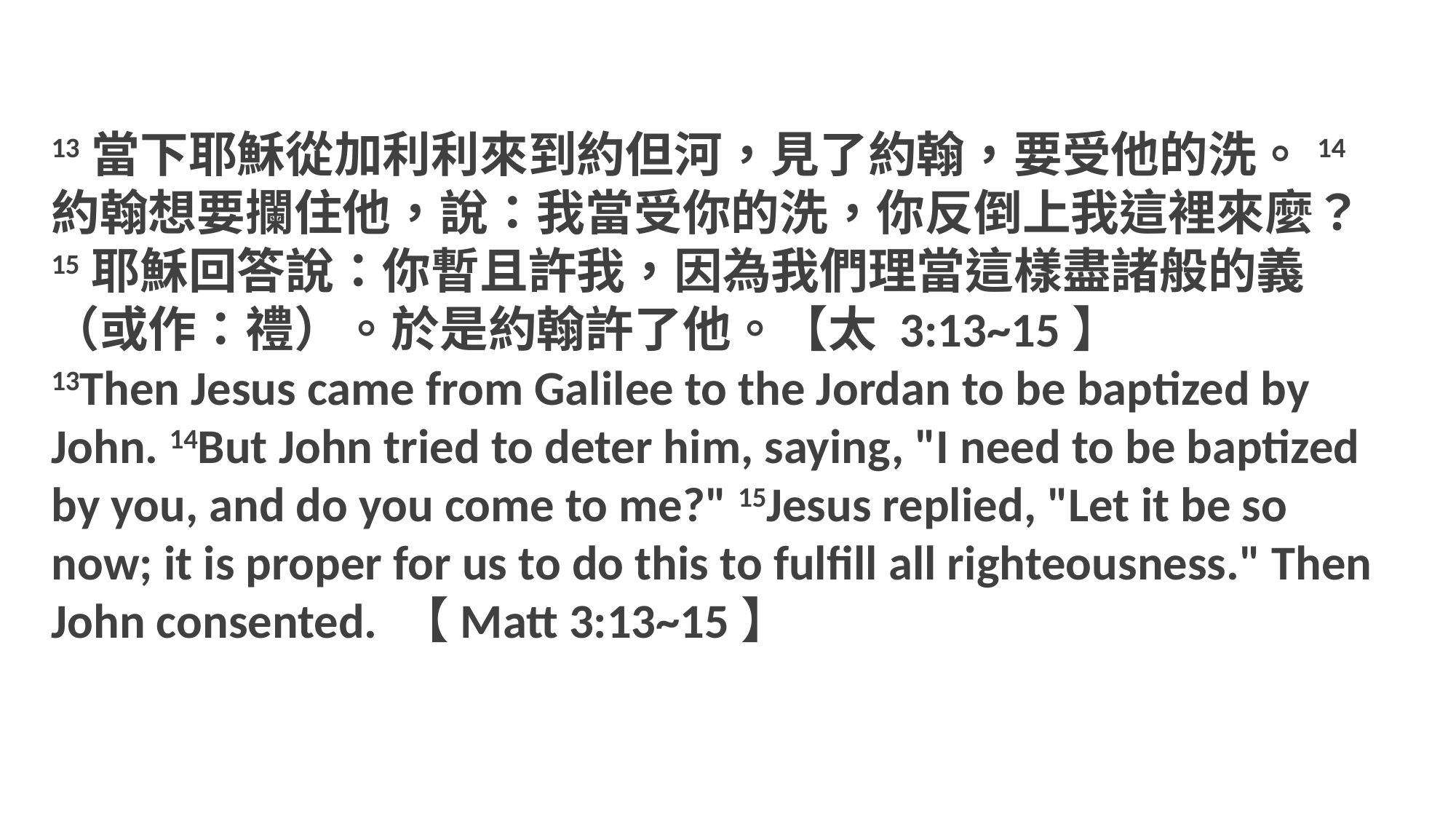

13當下耶穌從加利利來到約但河，見了約翰，要受他的洗。14約翰想要攔住他，說：我當受你的洗，你反倒上我這裡來麼？15耶穌回答說：你暫且許我，因為我們理當這樣盡諸般的義（或作：禮）。於是約翰許了他。【太 3:13~15】
13Then Jesus came from Galilee to the Jordan to be baptized by John. 14But John tried to deter him, saying, "I need to be baptized by you, and do you come to me?" 15Jesus replied, "Let it be so now; it is proper for us to do this to fulfill all righteousness." Then John consented. 【Matt 3:13~15】